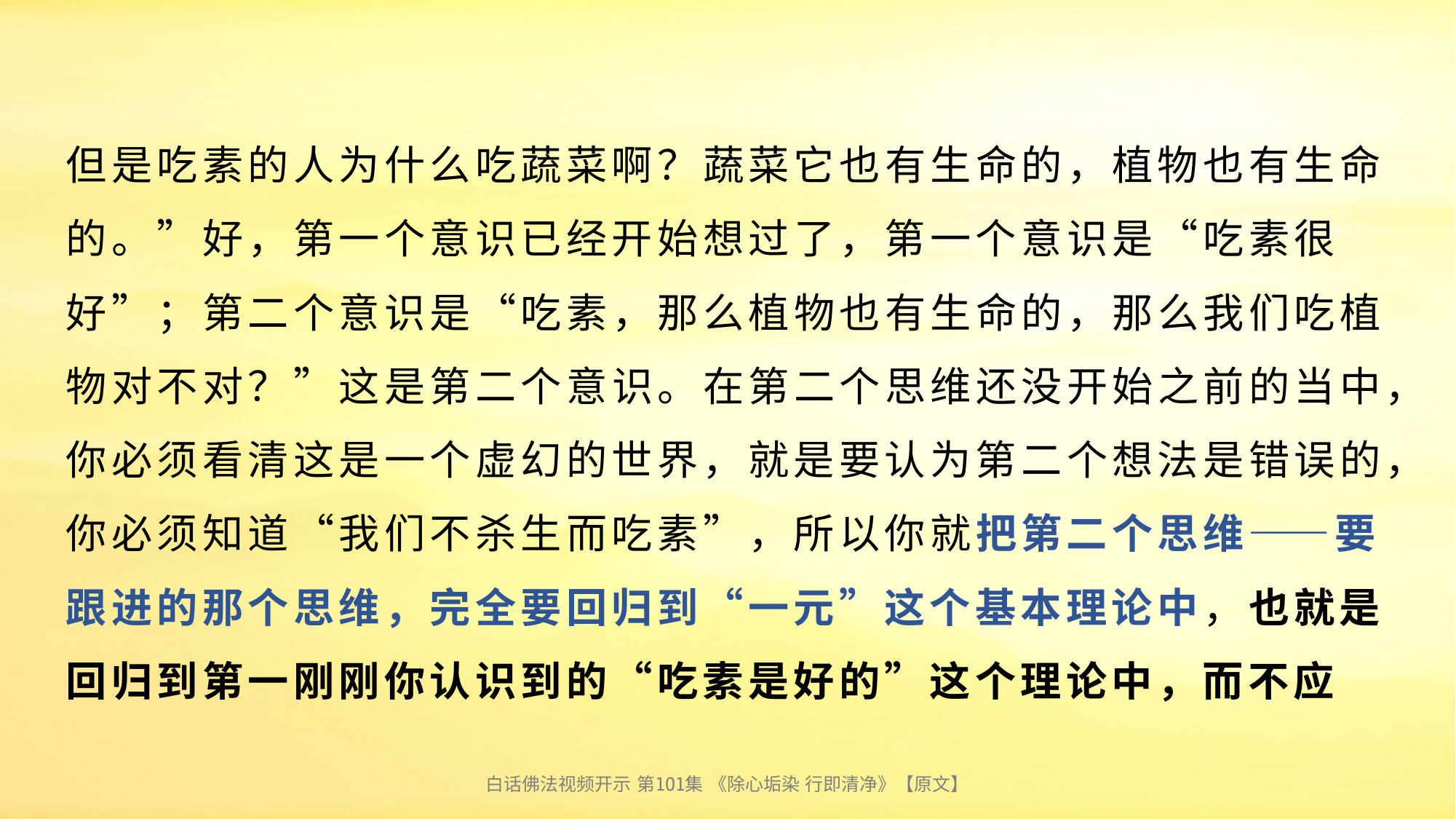

# 但是吃素的人为什么吃蔬菜啊？蔬菜它也有生命的，植物也有生命的。”好，第一个意识已经开始想过了，第一个意识是“吃素很好”；第二个意识是“吃素，那么植物也有生命的，那么我们吃植物对不对？”这是第二个意识。在第二个思维还没开始之前的当中，你必须看清这是一个虚幻的世界，就是要认为第二个想法是错误的，你必须知道“我们不杀生而吃素”，所以你就把第二个思维——要跟进的那个思维，完全要回归到“一元”这个基本理论中，也就是回归到第一刚刚你认识到的“吃素是好的”这个理论中，而不应
白话佛法视频开示 第101集 《除心垢染 行即清净》【原文】